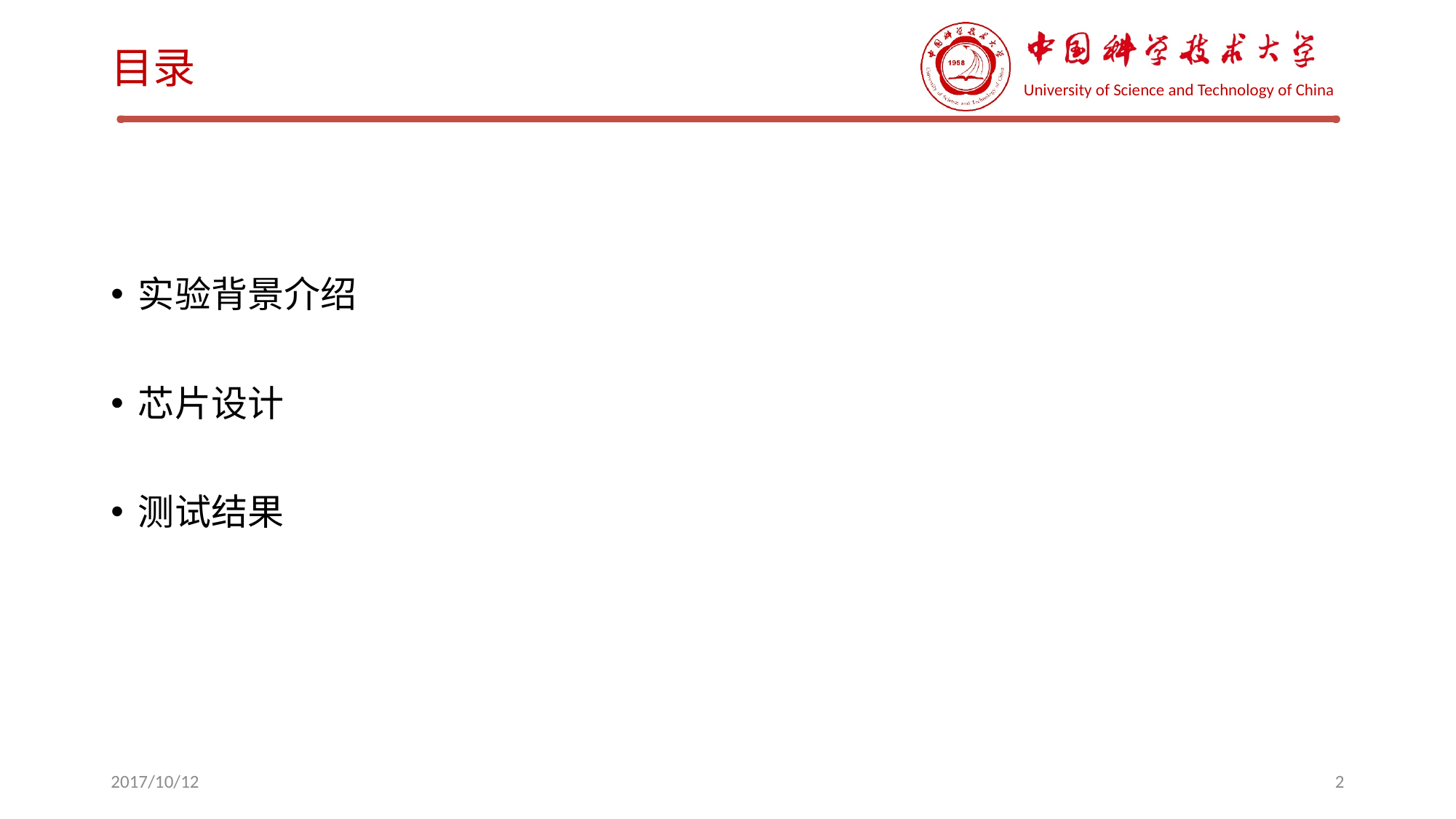

# 目录

实验背景介绍

芯片设计

测试结果
2017/10/12
2